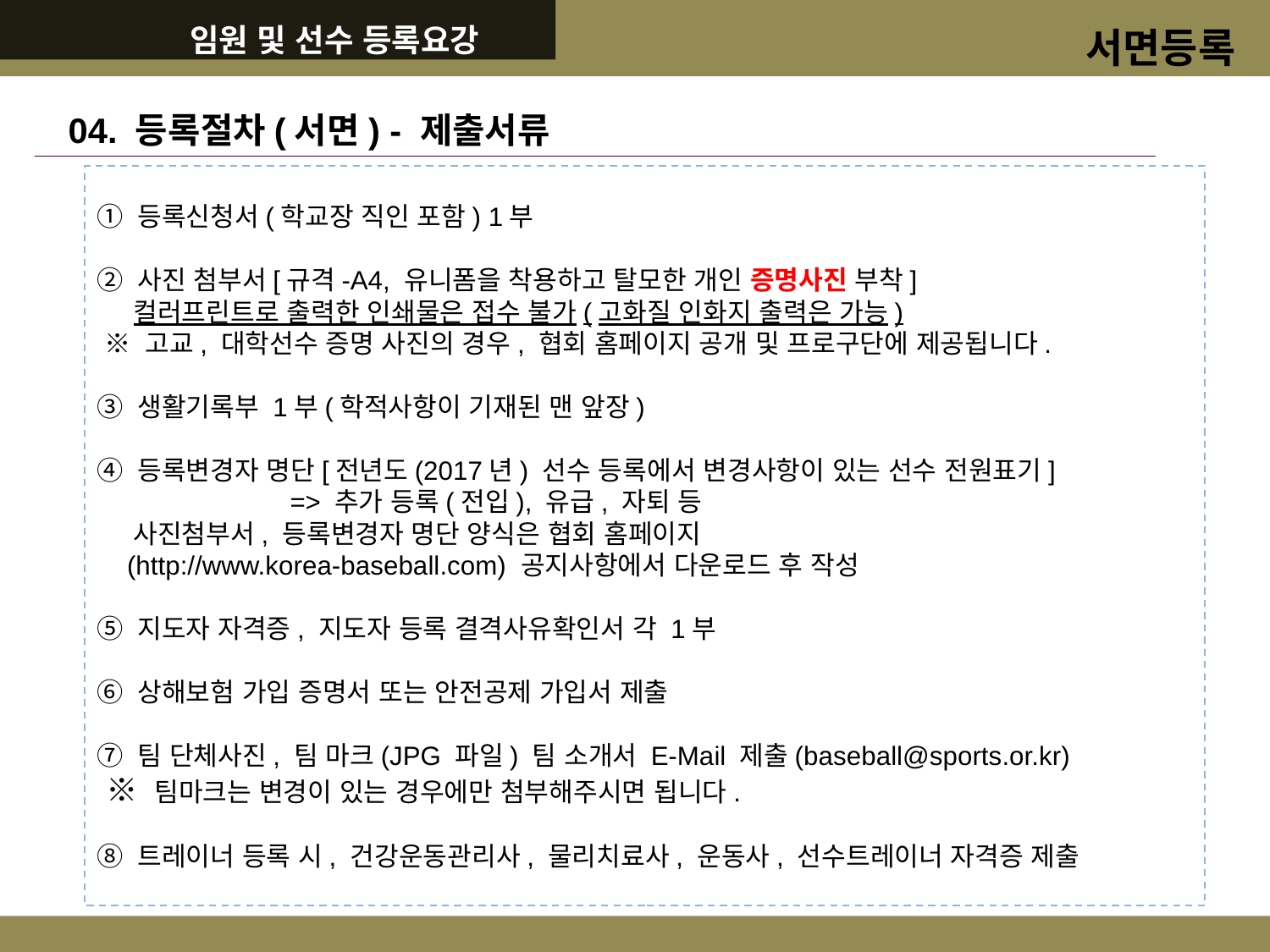

임원 및 선수 등록요강
      서면등록
       04. 등록절차(서면) - 제출서류

① 등록신청서(학교장 직인 포함) 1부

② 사진 첨부서[규격-A4, 유니폼을 착용하고 탈모한 개인 증명사진 부착]
    컬러프린트로 출력한 인쇄물은 접수 불가(고화질 인화지 출력은 가능)
 ※ 고교, 대학선수 증명 사진의 경우, 협회 홈페이지 공개 및 프로구단에 제공됩니다.

③ 생활기록부 1부(학적사항이 기재된 맨 앞장)

④ 등록변경자 명단[전년도(2017년) 선수 등록에서 변경사항이 있는 선수 전원표기]
                          => 추가 등록(전입), 유급, 자퇴 등
    사진첨부서, 등록변경자 명단 양식은 협회 홈페이지
    (http://www.korea-baseball.com) 공지사항에서 다운로드 후 작성

⑤ 지도자 자격증, 지도자 등록 결격사유확인서 각 1부

⑥ 상해보험 가입 증명서 또는 안전공제 가입서 제출

⑦ 팀 단체사진, 팀 마크(JPG 파일) 팀 소개서 E-Mail 제출(baseball@sports.or.kr)
 ※ 팀마크는 변경이 있는 경우에만 첨부해주시면 됩니다.

⑧ 트레이너 등록 시, 건강운동관리사, 물리치료사, 운동사, 선수트레이너 자격증 제출